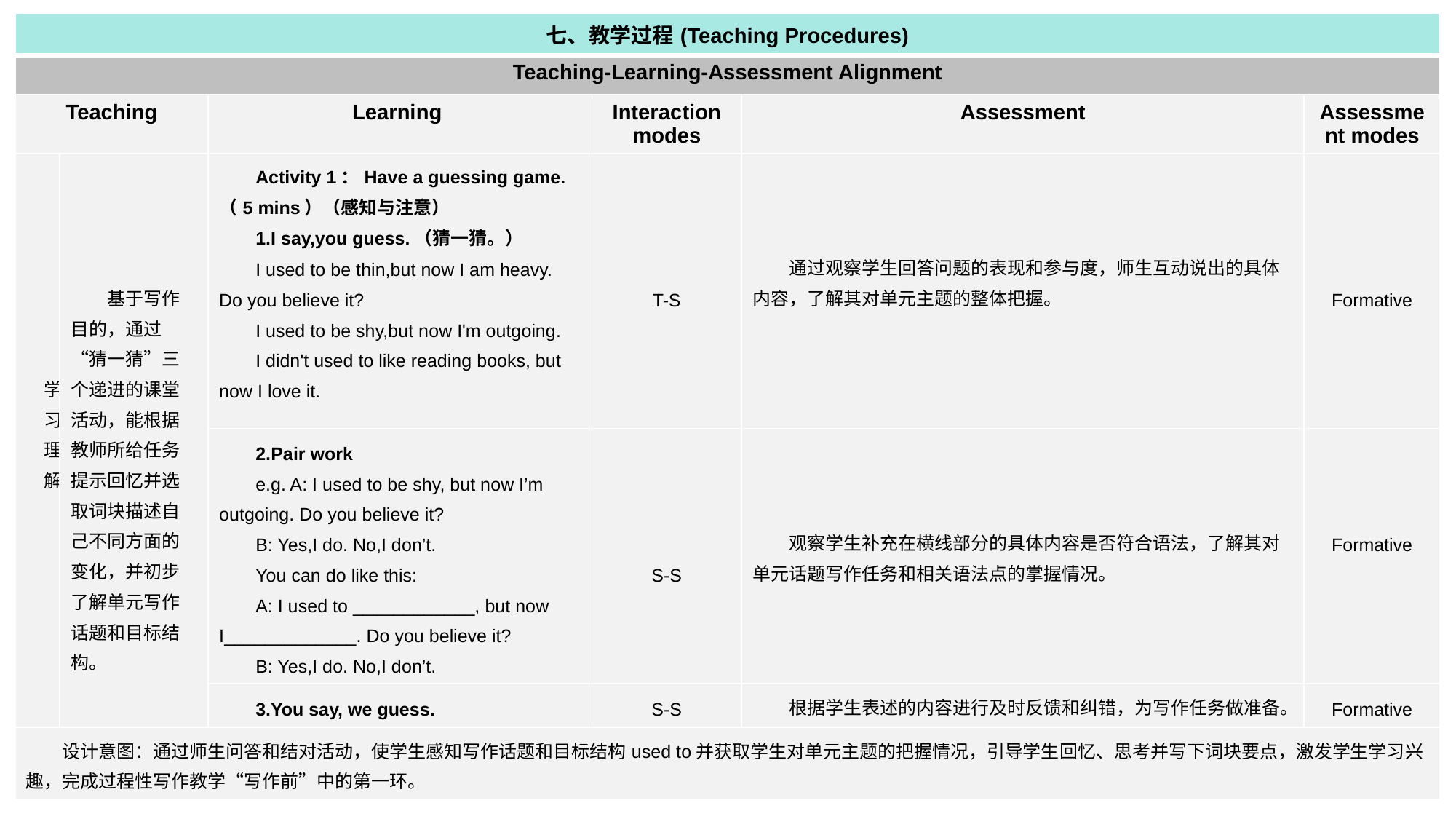

| 七、教学过程(Teaching Procedures) |  |  |  |  |  |
| --- | --- | --- | --- | --- | --- |
| Teaching-Learning-Assessment Alignment |  |  |  |  |  |
| Teaching |  | Learning | Interaction modes | Assessment | Assessment modes |
| 学 习 理 解 | 基于写作目的，通过“猜一猜”三个递进的课堂活动，能根据教师所给任务提示回忆并选取词块描述自己不同方面的变化，并初步了解单元写作话题和目标结构。 | Activity 1：Have a guessing game.（5 mins）（感知与注意） 1.I say,you guess.（猜一猜。） I used to be thin,but now I am heavy. Do you believe it? I used to be shy,but now I'm outgoing. I didn't used to like reading books, but now I love it. | T-S | 通过观察学生回答问题的表现和参与度，师生互动说出的具体内容，了解其对单元主题的整体把握。 | Formative |
|  |  | 2.Pair work e.g. A: I used to be shy, but now I’m outgoing. Do you believe it? B: Yes,I do. No,I don’t. You can do like this: A: I used to \_\_\_\_\_\_\_\_\_\_\_\_, but now I\_\_\_\_\_\_\_\_\_\_\_\_\_. Do you believe it? B: Yes,I do. No,I don’t. | S-S | 观察学生补充在横线部分的具体内容是否符合语法，了解其对单元话题写作任务和相关语法点的掌握情况。 | Formative |
|  |  | 3.You say, we guess. | S-S | 根据学生表述的内容进行及时反馈和纠错，为写作任务做准备。 | Formative |
| 设计意图：通过师生问答和结对活动，使学生感知写作话题和目标结构used to并获取学生对单元主题的把握情况，引导学生回忆、思考并写下词块要点，激发学生学习兴趣，完成过程性写作教学“写作前”中的第一环。 |  |  |  |  |  |